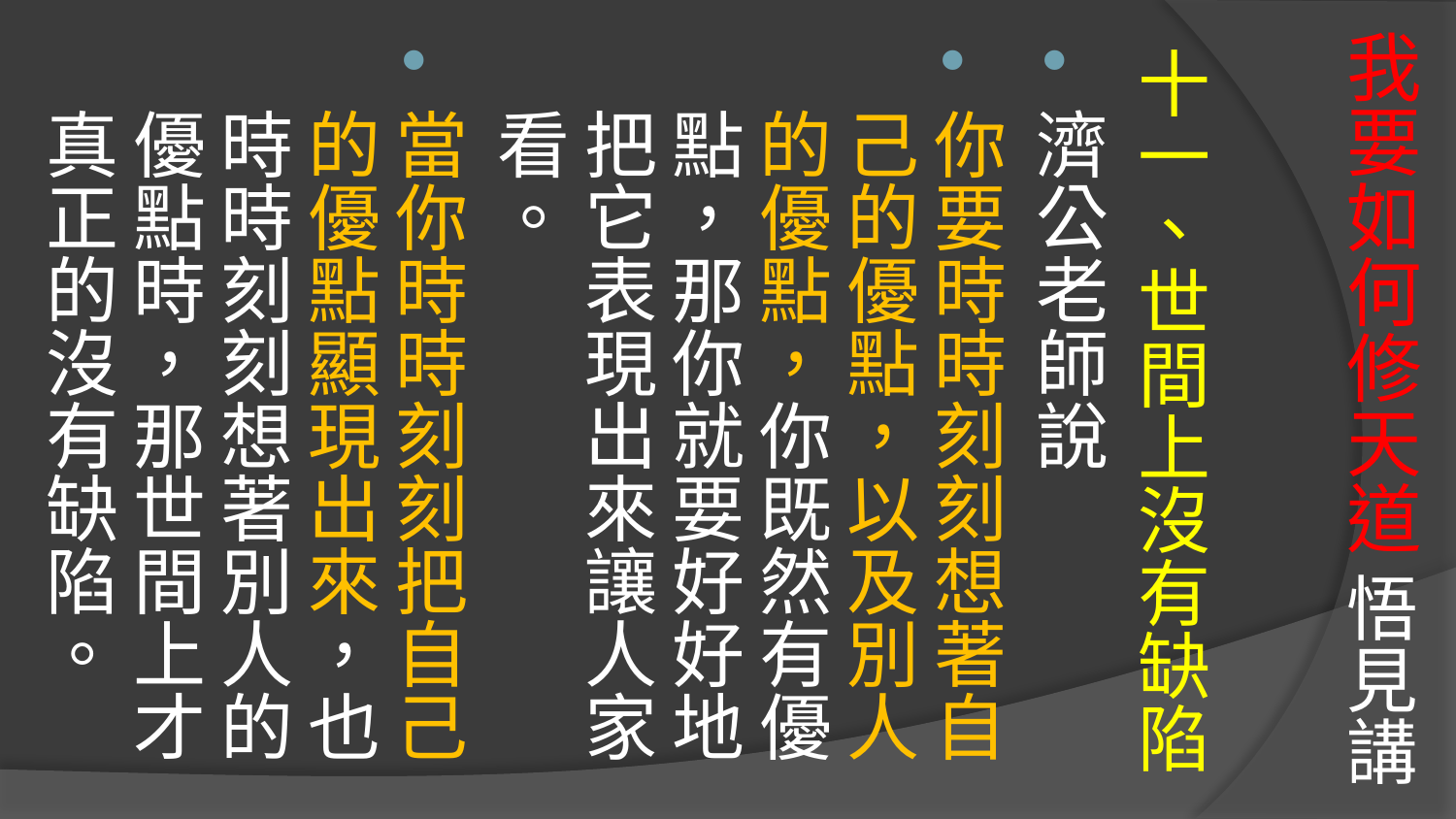

# 我要如何修天道 悟見講
十一、世間上沒有缺陷
濟公老師說
你要時時刻刻想著自己的優點，以及別人的優點，你既然有優點，那你就要好好地把它表現出來讓人家看。
當你時時刻刻把自己的優點顯現出來，也時時刻刻想著別人的優點時，那世間上才真正的沒有缺陷。